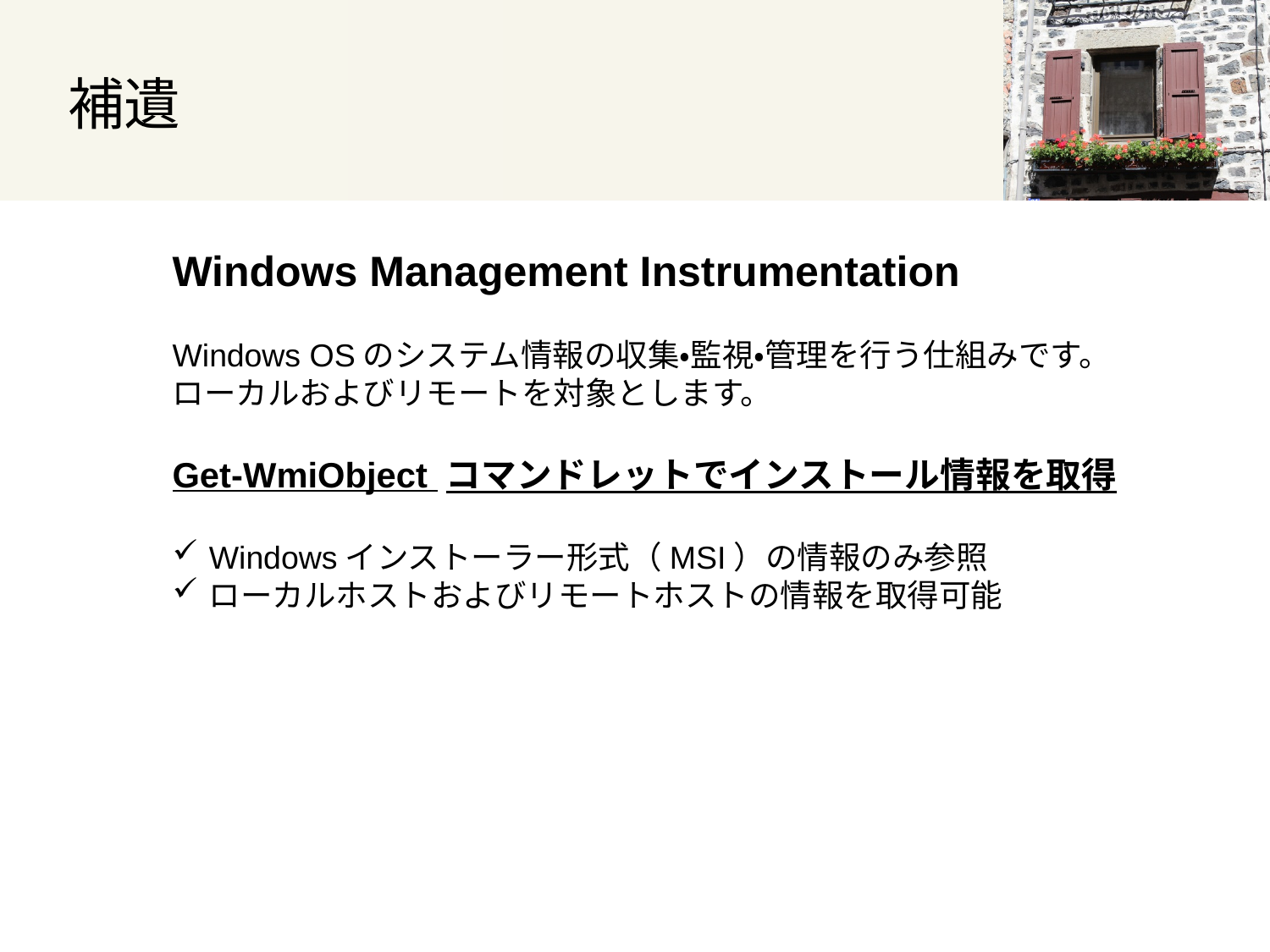

# 補遺

Windows Management Instrumentation
Windows OSのシステム情報の収集・監視・管理を行う仕組みです。ローカルおよびリモートを対象とします。
Get-WmiObject コマンドレットでインストール情報を取得

Windowsインストーラー形式（MSI）の情報のみ参照
ローカルホストおよびリモートホストの情報を取得可能